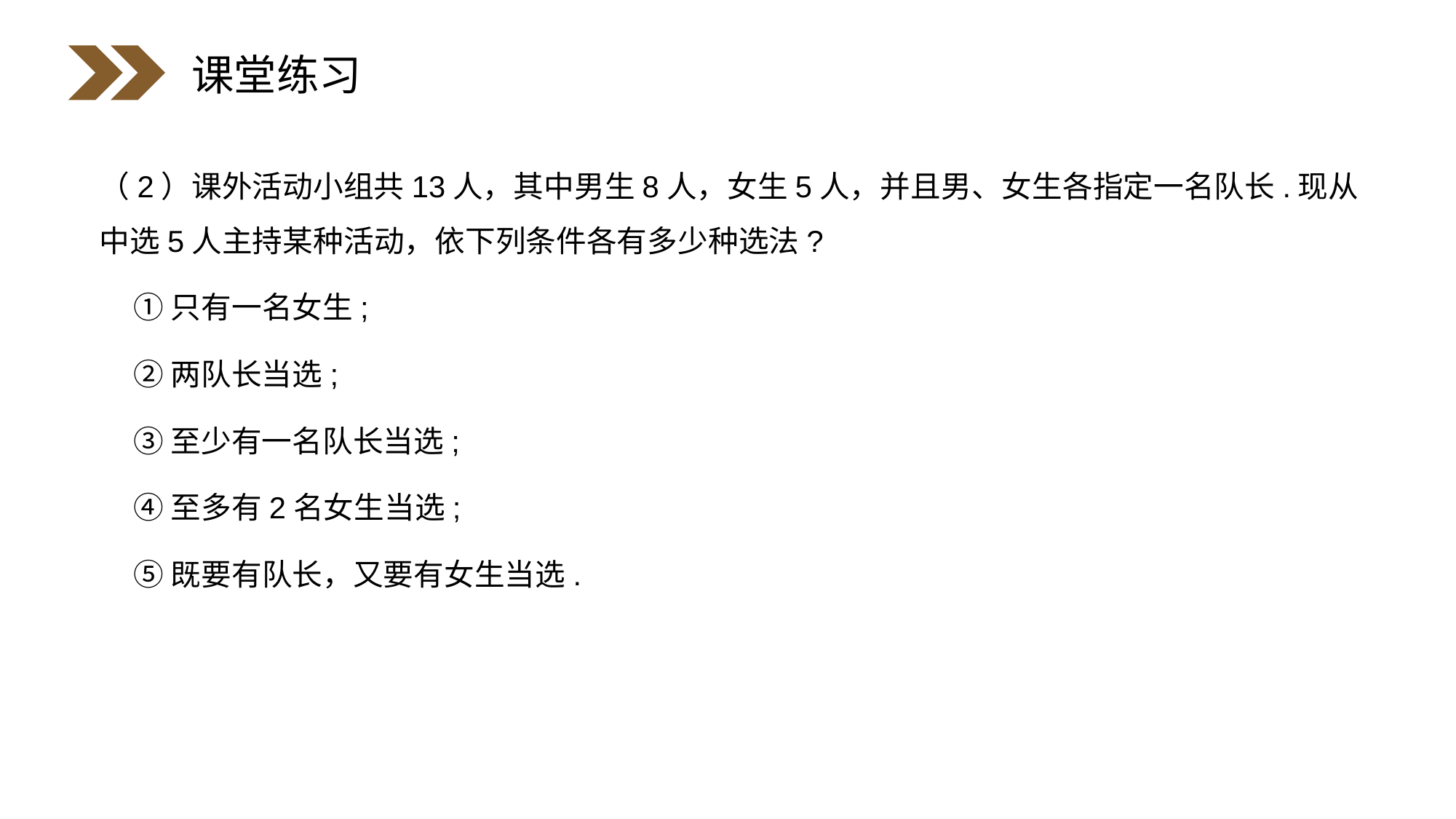

课堂练习
（2）课外活动小组共13人，其中男生8人，女生5人，并且男、女生各指定一名队长.现从中选5人主持某种活动，依下列条件各有多少种选法?
     ①只有一名女生;
     ②两队长当选;
     ③至少有一名队长当选;
     ④至多有2名女生当选;
     ⑤既要有队长，又要有女生当选.